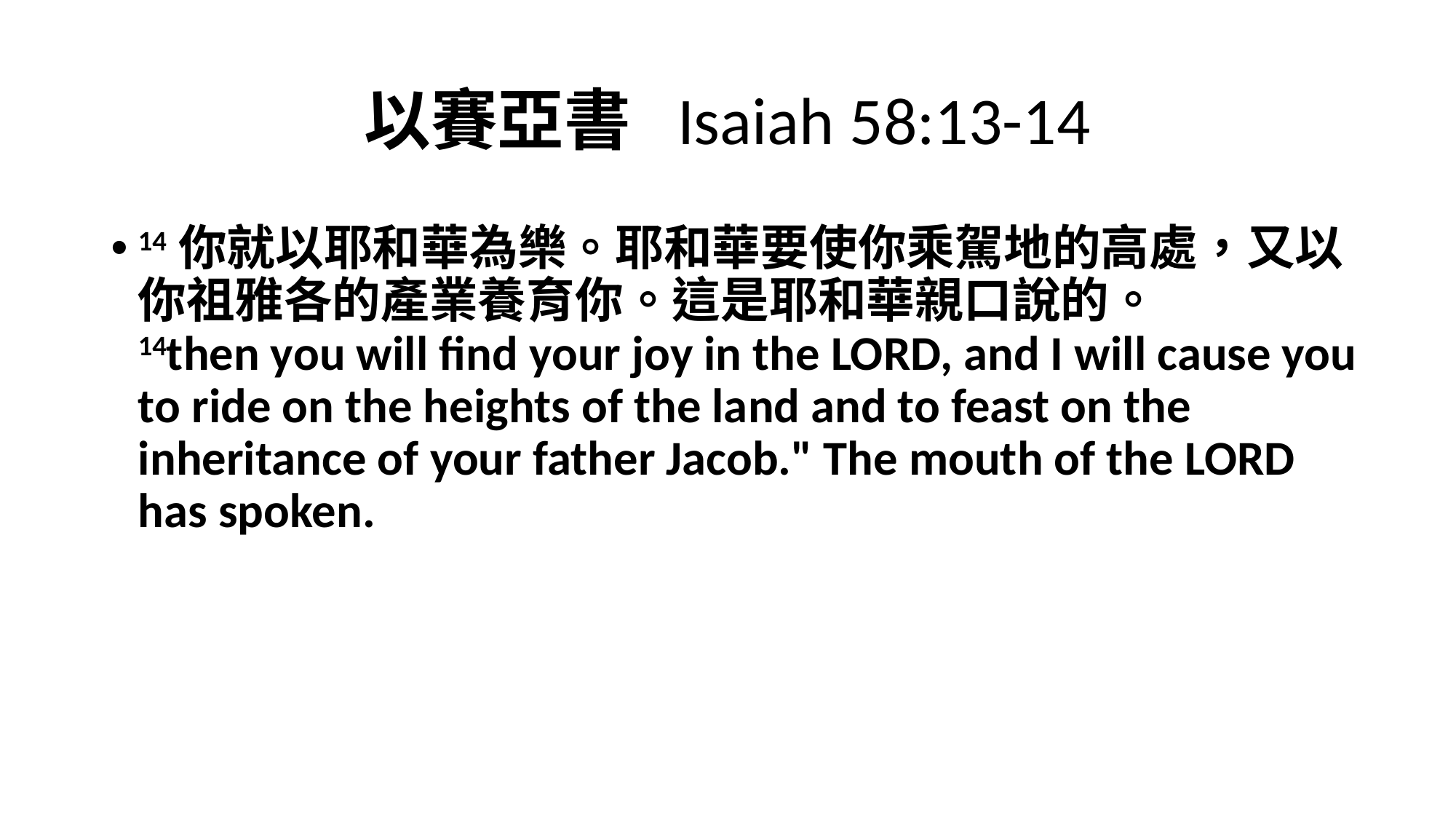

# 以賽亞書  Isaiah 58:13-14
14你就以耶和華為樂。耶和華要使你乘駕地的高處，又以你祖雅各的產業養育你。這是耶和華親口說的。
14then you will find your joy in the LORD, and I will cause you to ride on the heights of the land and to feast on the inheritance of your father Jacob." The mouth of the LORD has spoken.